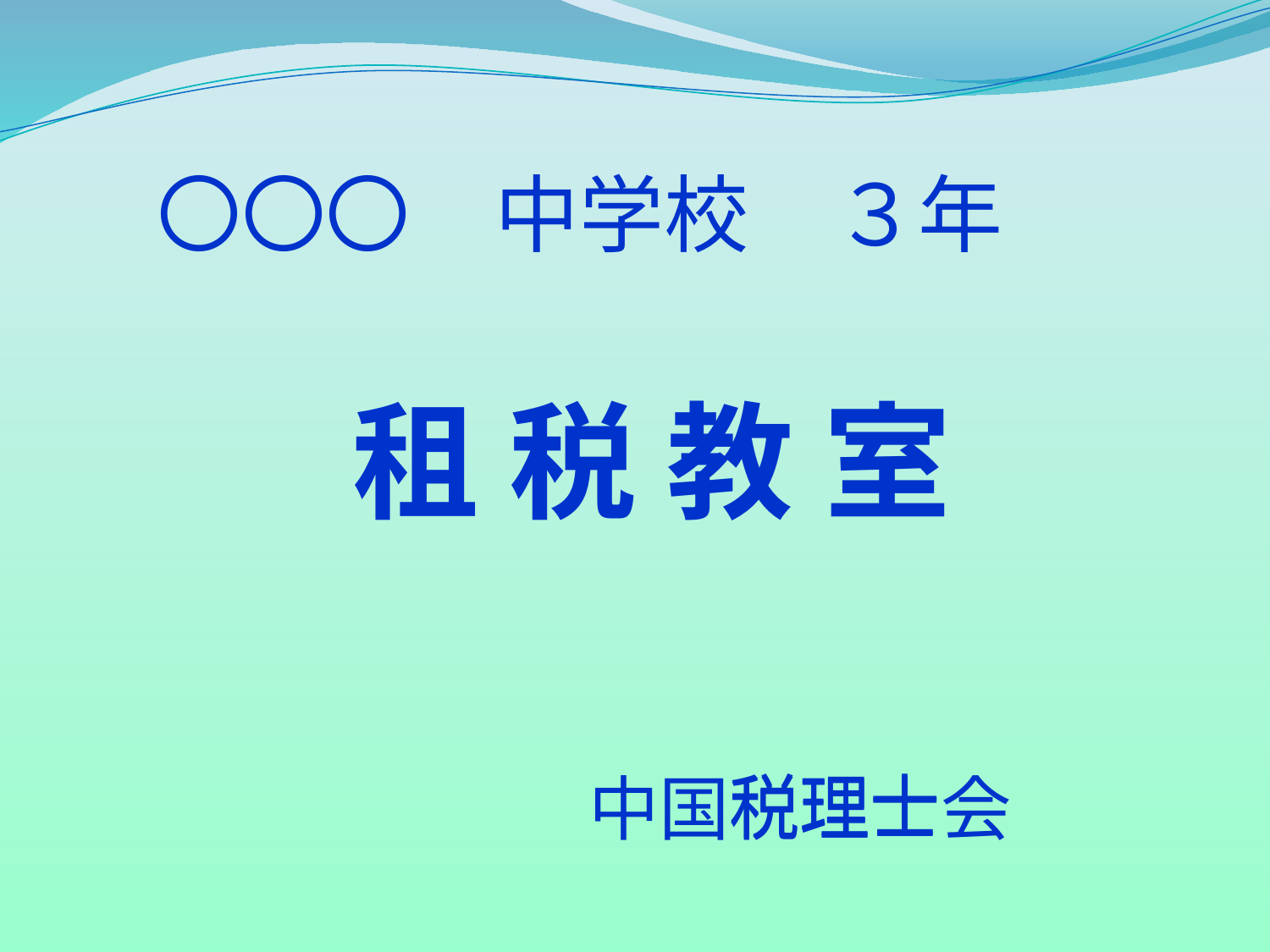

〇〇〇　中学校　３年
租 税 教 室
税理士
中国税理士会